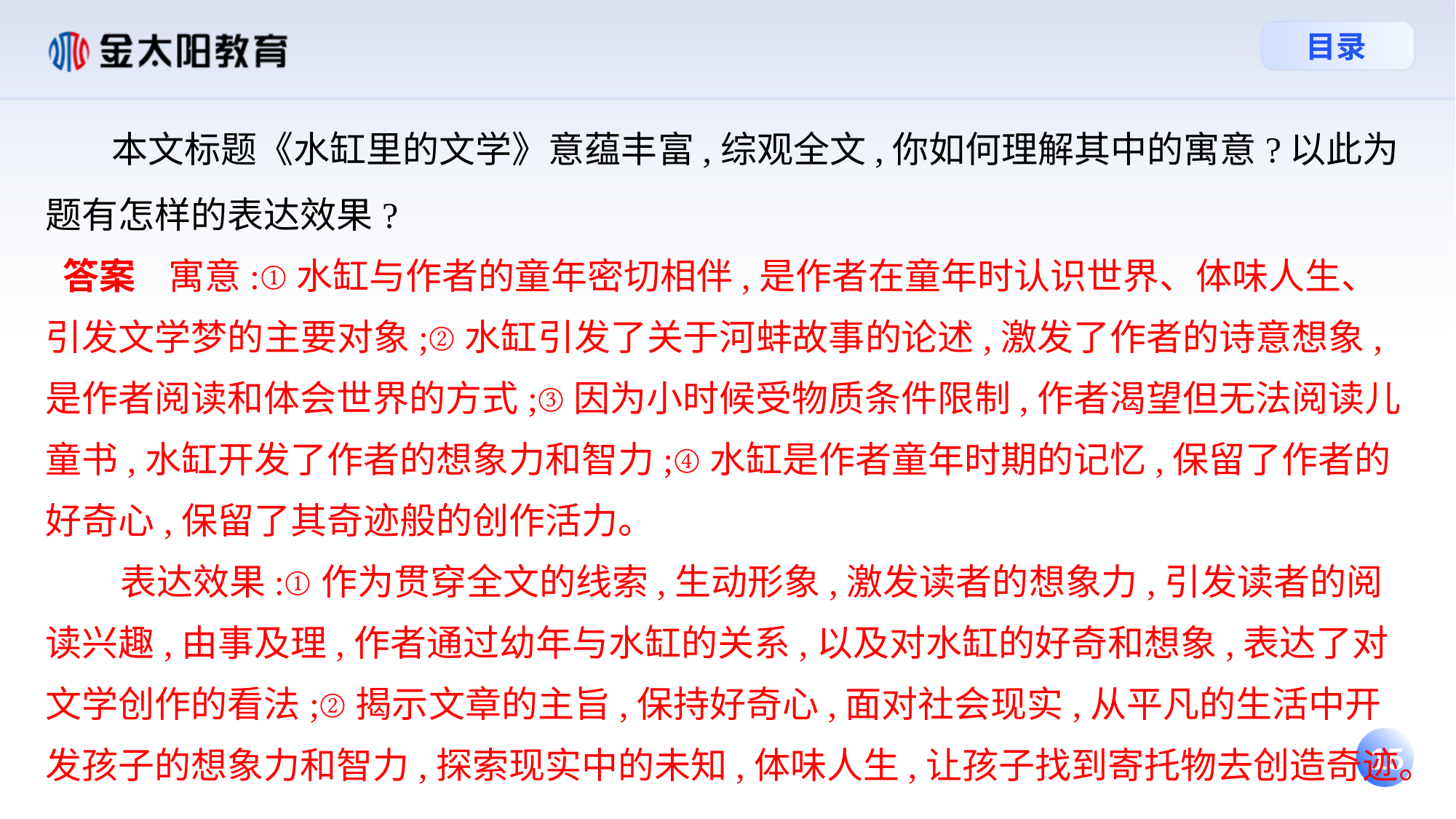

本文标题《水缸里的文学》意蕴丰富,综观全文,你如何理解其中的寓意?以此为题有怎样的表达效果?
 答案    寓意:①水缸与作者的童年密切相伴,是作者在童年时认识世界、体味人生、引发文学梦的主要对象;②水缸引发了关于河蚌故事的论述,激发了作者的诗意想象,是作者阅读和体会世界的方式;③因为小时候受物质条件限制,作者渴望但无法阅读儿童书,水缸开发了作者的想象力和智力;④水缸是作者童年时期的记忆,保留了作者的好奇心,保留了其奇迹般的创作活力。
        表达效果:①作为贯穿全文的线索,生动形象,激发读者的想象力,引发读者的阅读兴趣,由事及理,作者通过幼年与水缸的关系,以及对水缸的好奇和想象,表达了对文学创作的看法;②揭示文章的主旨,保持好奇心,面对社会现实,从平凡的生活中开发孩子的想象力和智力,探索现实中的未知,体味人生,让孩子找到寄托物去创造奇迹。